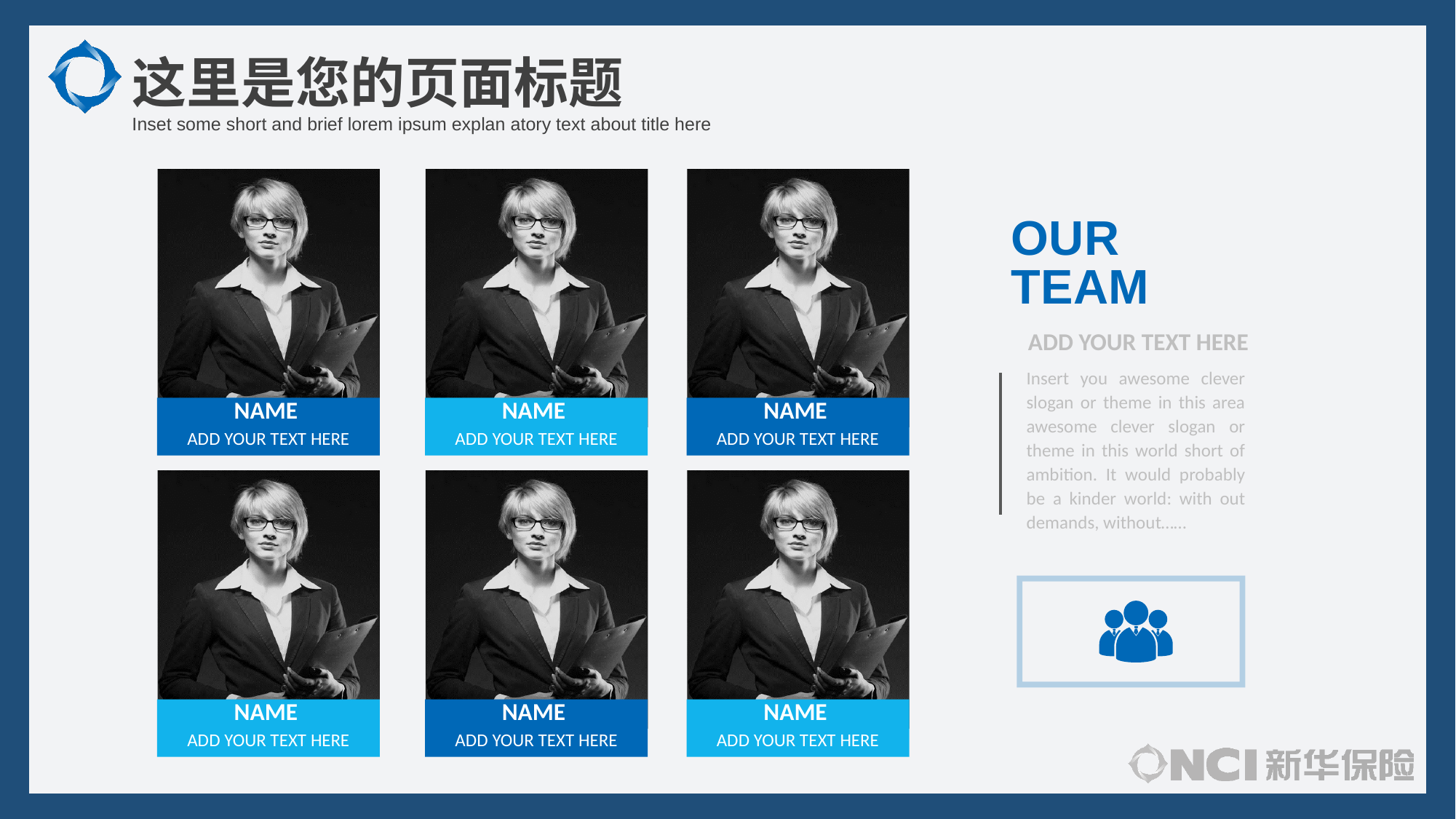

这里是您的页面标题
Inset some short and brief lorem ipsum explan atory text about title here

NAME

ADD YOUR TEXT HERE

NAME

ADD YOUR TEXT HERE

NAME

ADD YOUR TEXT HERE
OUR
TEAM
ADD YOUR TEXT HERE
Insert you awesome clever slogan or theme in this area awesome clever slogan or theme in this world short of ambition. It would probably be a kinder world: with out demands, without……

NAME

ADD YOUR TEXT HERE

NAME

ADD YOUR TEXT HERE

NAME

ADD YOUR TEXT HERE